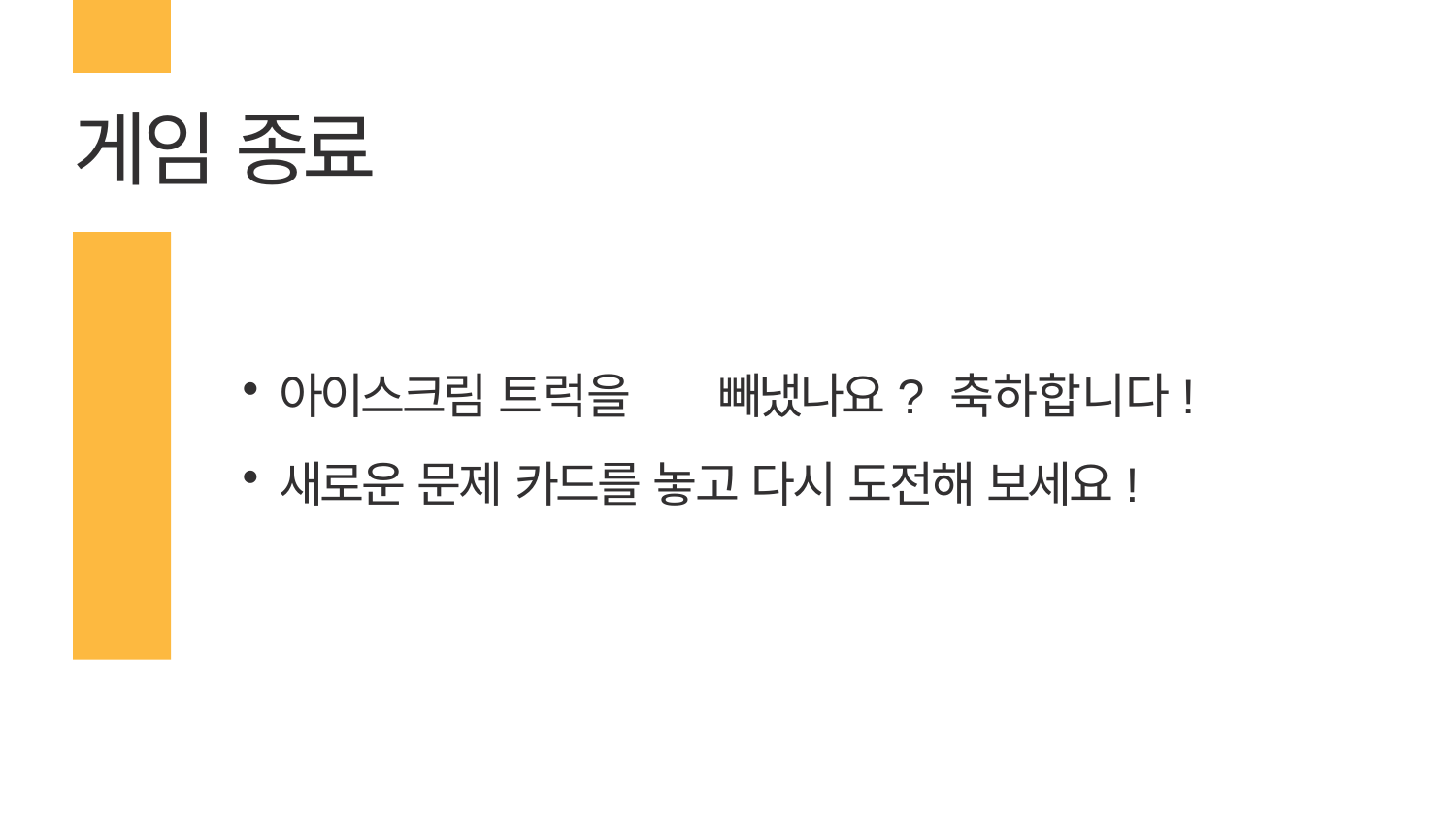

# 게임 종료

아이스크림 트럭을	빼냈나요? 축하합니다!
새로운 문제 카드를 놓고 다시 도전해 보세요!